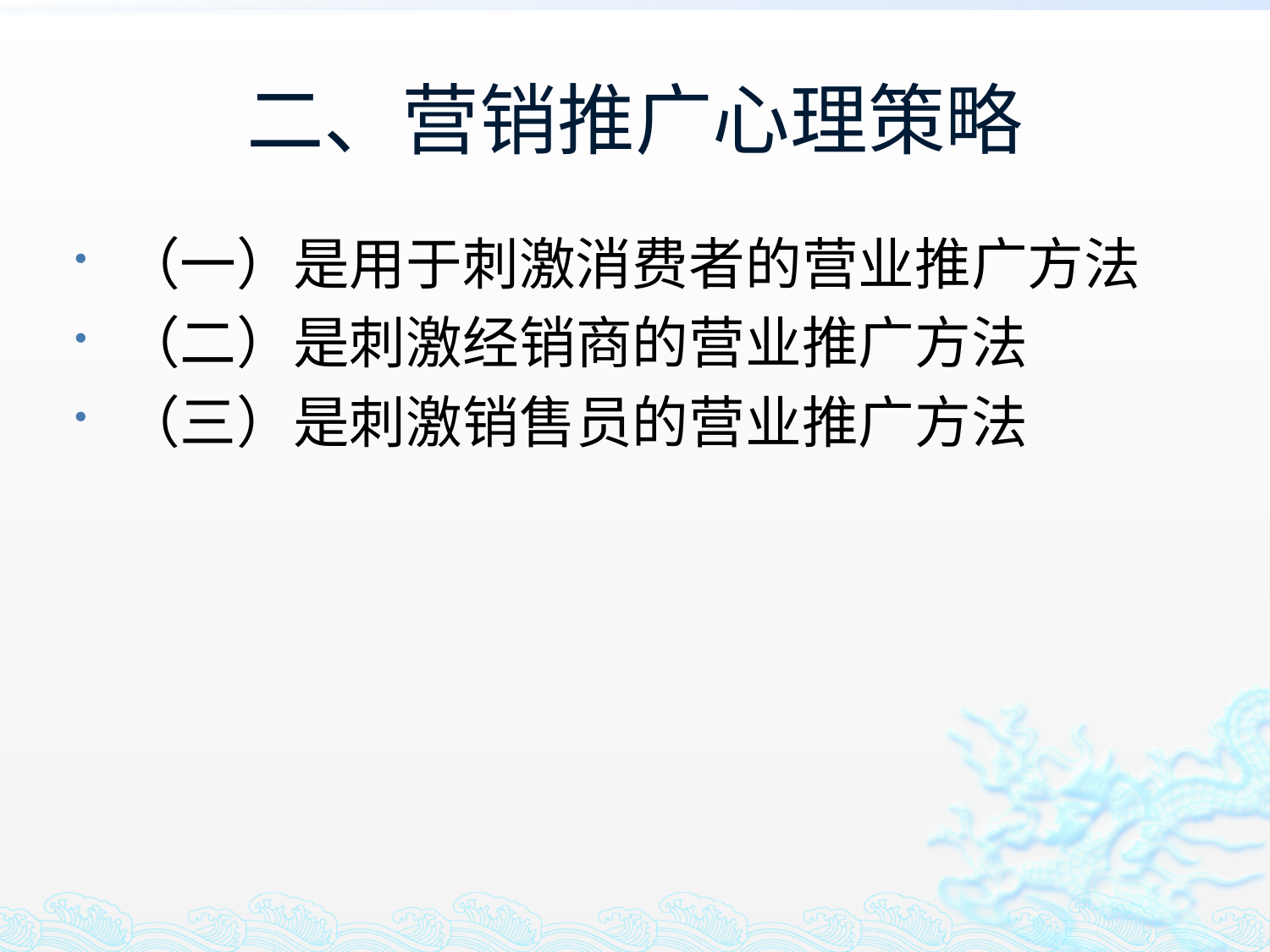

# 二、营销推广心理策略
（一）是用于刺激消费者的营业推广方法
（二）是刺激经销商的营业推广方法
（三）是刺激销售员的营业推广方法